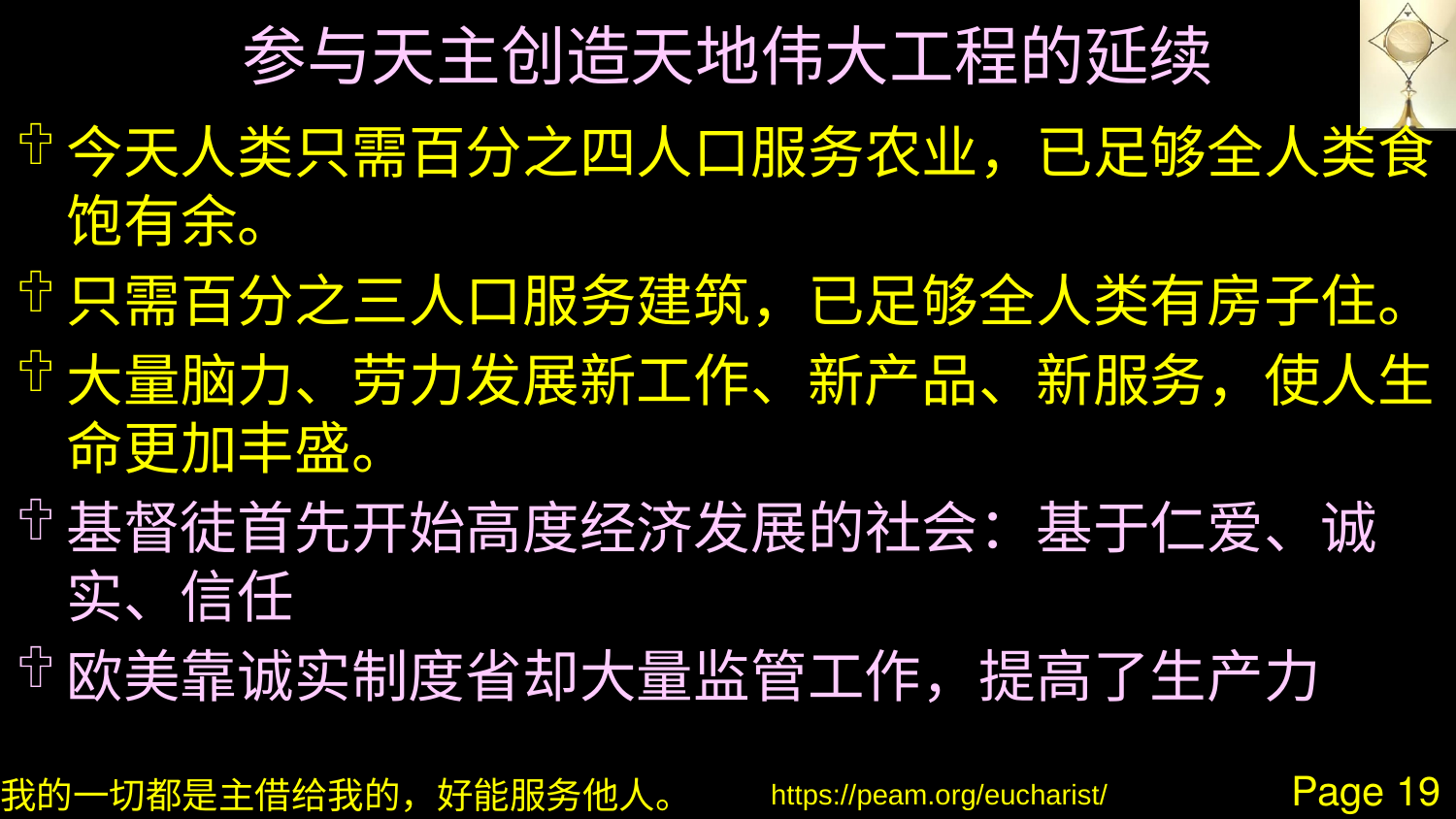

# 参与天主创造天地伟大工程的延续
今天人类只需百分之四人口服务农业，已足够全人类食饱有余。
只需百分之三人口服务建筑，已足够全人类有房子住。
大量脑力、劳力发展新工作、新产品、新服务，使人生命更加丰盛。
基督徒首先开始高度经济发展的社会：基于仁爱、诚实、信任
欧美靠诚实制度省却大量监管工作，提高了生产力